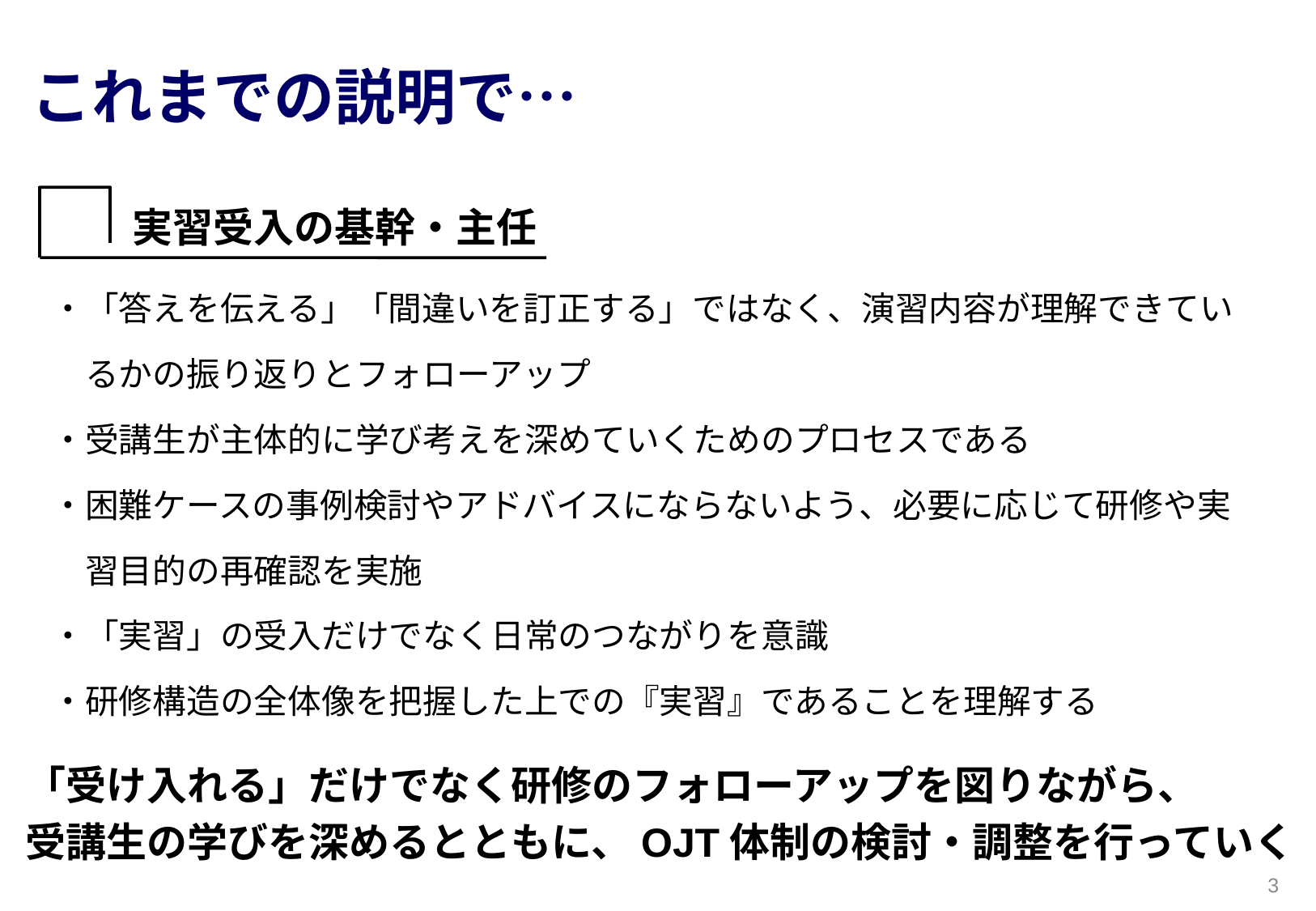

# これまでの説明で…
実習受入の基幹・主任

・「答えを伝える」「間違いを訂正する」ではなく、演習内容が理解できてい
　るかの振り返りとフォローアップ
・受講生が主体的に学び考えを深めていくためのプロセスである
・困難ケースの事例検討やアドバイスにならないよう、必要に応じて研修や実
　習目的の再確認を実施
・「実習」の受入だけでなく日常のつながりを意識
・研修構造の全体像を把握した上での『実習』であることを理解する
「受け入れる」だけでなく研修のフォローアップを図りながら、
受講生の学びを深めるとともに、OJT体制の検討・調整を行っていく
3